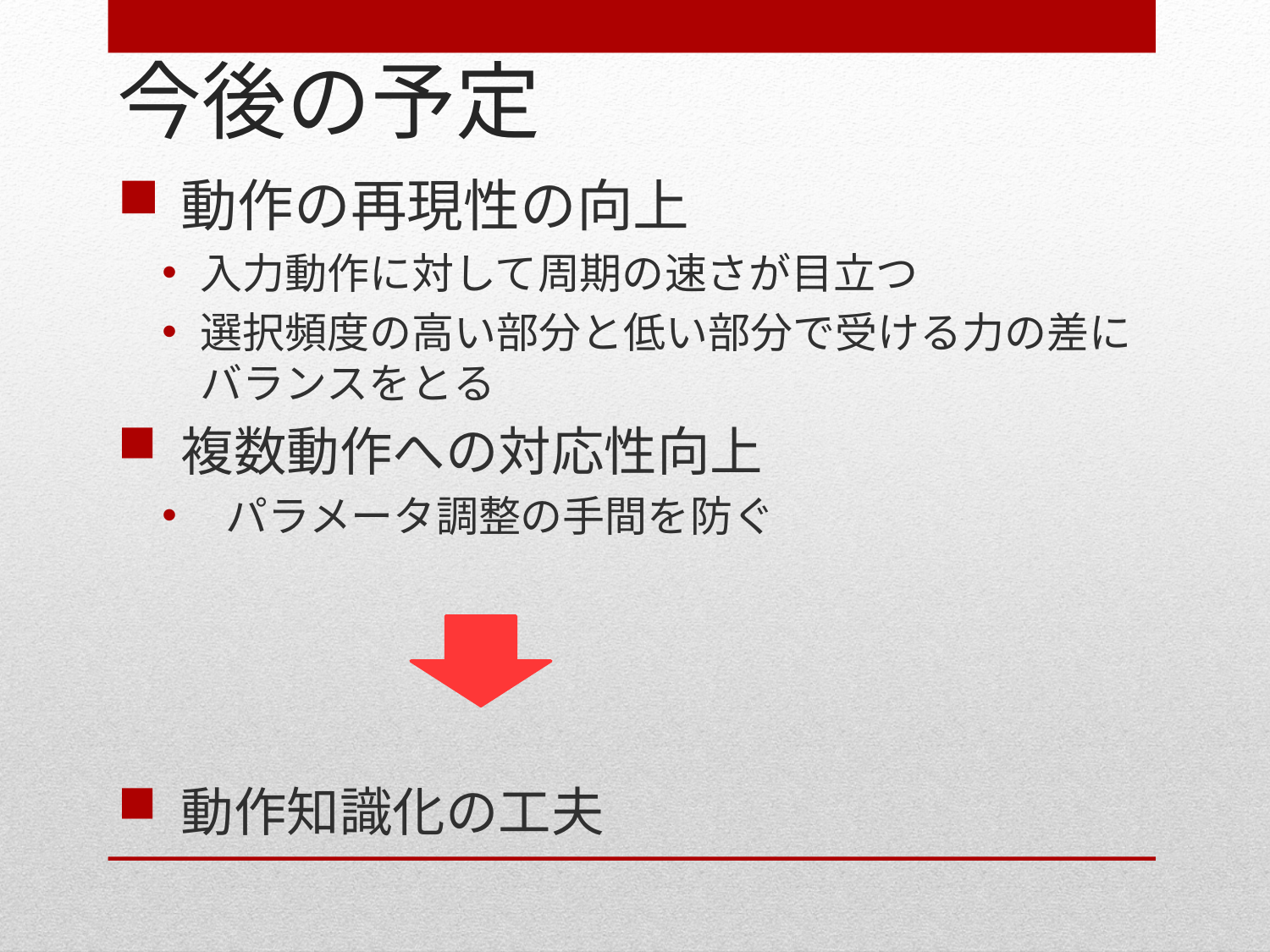

# 今後の予定
動作の再現性の向上
入力動作に対して周期の速さが目立つ
選択頻度の高い部分と低い部分で受ける力の差にバランスをとる
複数動作への対応性向上
パラメータ調整の手間を防ぐ

動作知識化の工夫